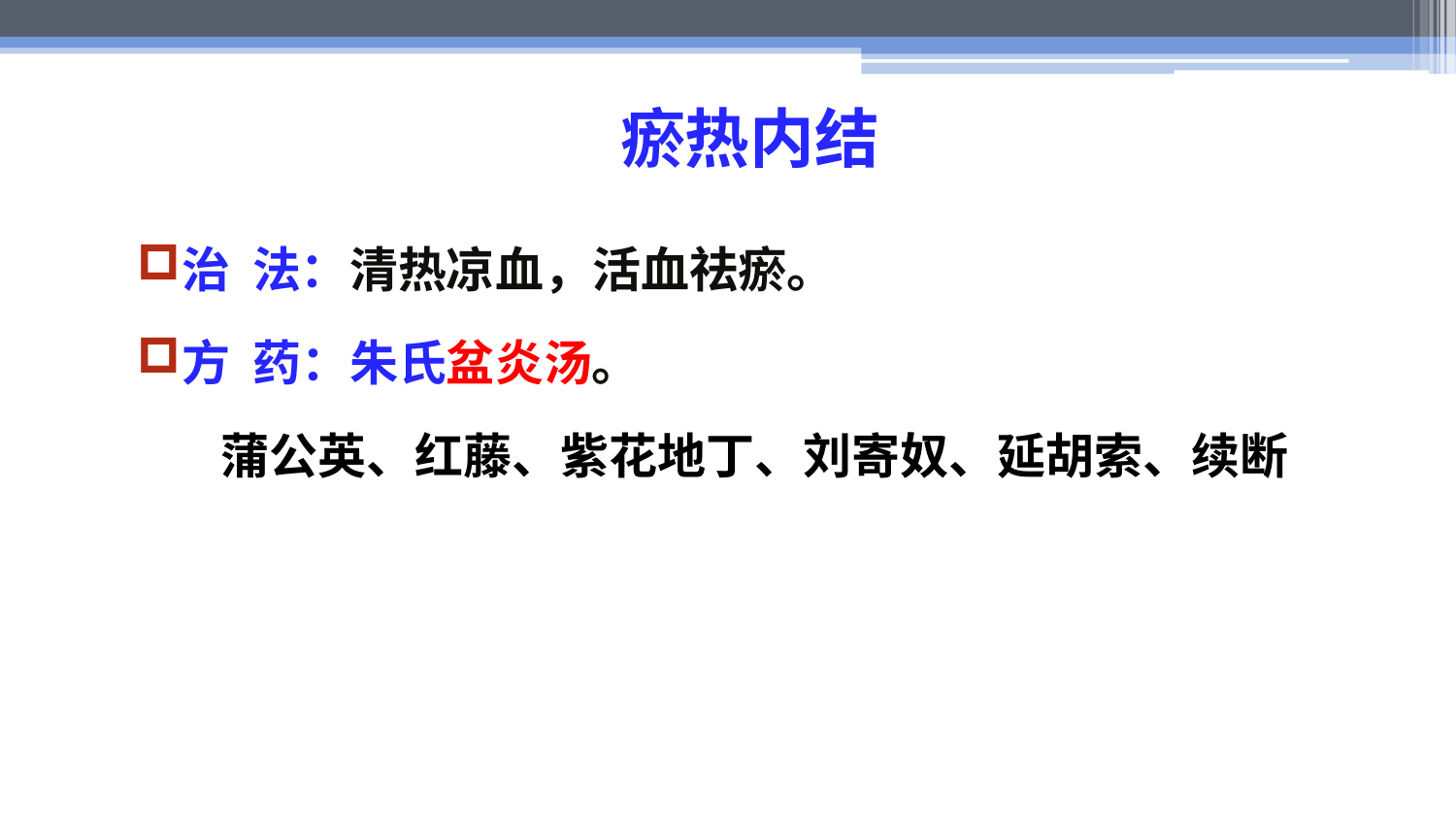

# 瘀热内结
治  法：清热凉血，活血祛瘀。
方  药：朱氏盆炎汤。
蒲公英、红藤、紫花地丁、刘寄奴、延胡索、续断